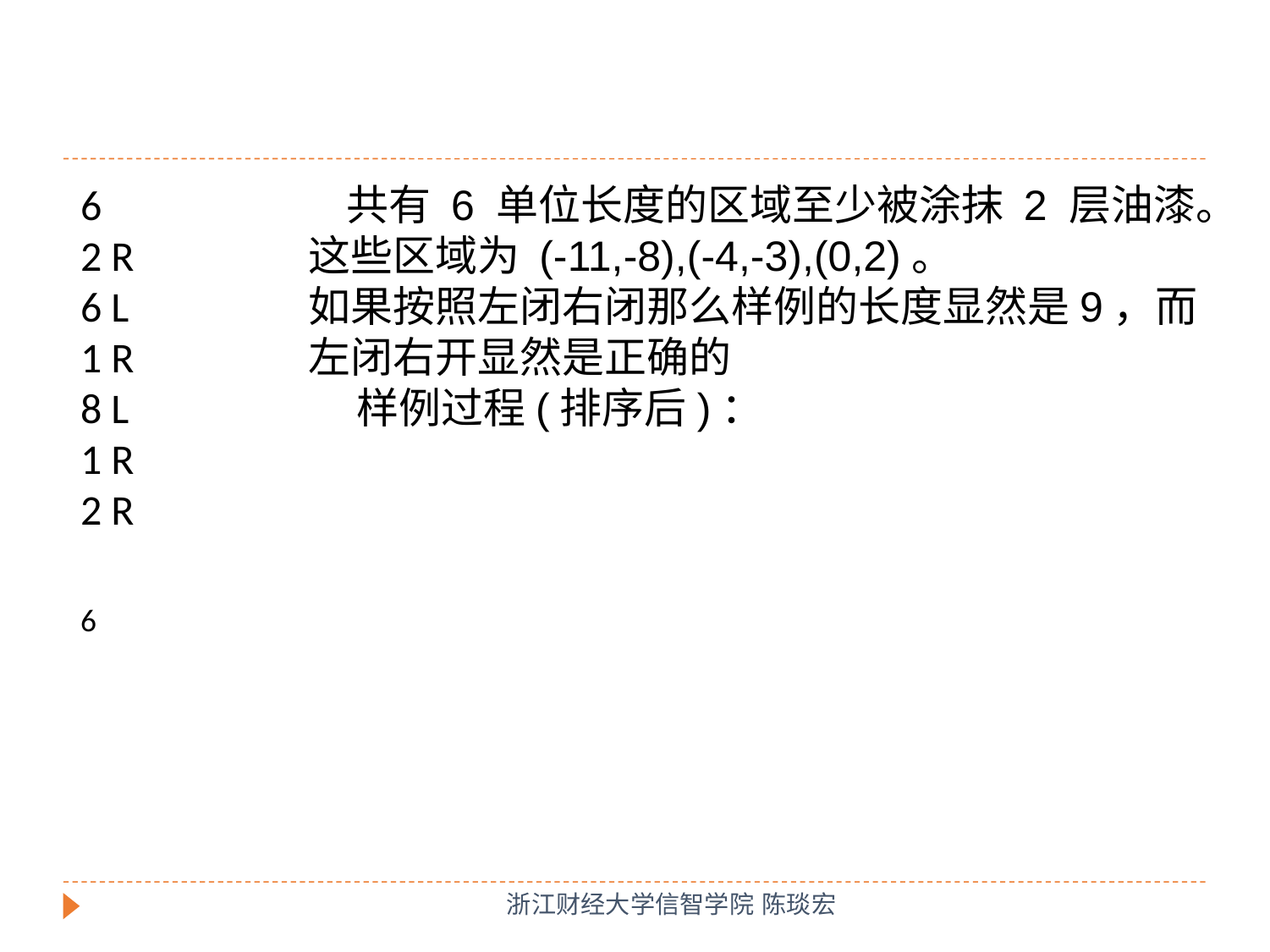

6
2 R
6 L
1 R
8 L
1 R
2 R
   共有 6 单位长度的区域至少被涂抹 2 层油漆。
这些区域为 (-11,-8),(-4,-3),(0,2)。
如果按照左闭右闭那么样例的长度显然是9，而左闭右开显然是正确的
    样例过程(排序后)：

6
浙江财经大学信智学院 陈琰宏
124